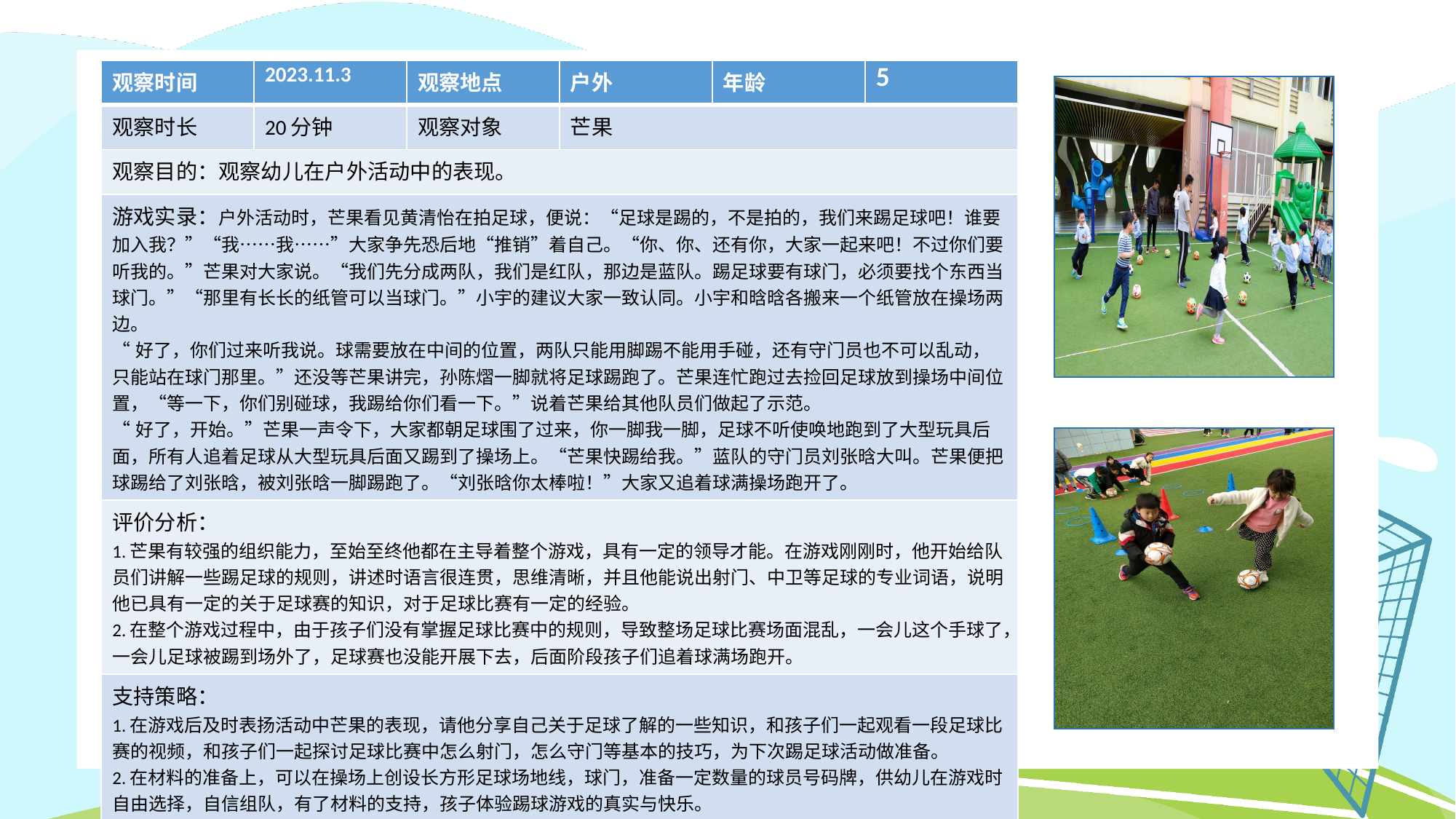

| 观察时间 | 2023.11.3 | 观察地点 | 户外 | 年龄 | 5 |
| --- | --- | --- | --- | --- | --- |
| 观察时长 | 20分钟 | 观察对象 | 芒果 |  |  |
| 观察目的：观察幼儿在户外活动中的表现。 |  |  |  |  |  |
| 游戏实录：户外活动时，芒果看见黄清怡在拍足球，便说：“足球是踢的，不是拍的，我们来踢足球吧！谁要加入我？”“我……我……”大家争先恐后地“推销”着自己。“你、你、还有你，大家一起来吧！不过你们要听我的。”芒果对大家说。“我们先分成两队，我们是红队，那边是蓝队。踢足球要有球门，必须要找个东西当球门。”“那里有长长的纸管可以当球门。”小宇的建议大家一致认同。小宇和晗晗各搬来一个纸管放在操场两边。 “好了，你们过来听我说。球需要放在中间的位置，两队只能用脚踢不能用手碰，还有守门员也不可以乱动，只能站在球门那里。”还没等芒果讲完，孙陈熠一脚就将足球踢跑了。芒果连忙跑过去捡回足球放到操场中间位置，“等一下，你们别碰球，我踢给你们看一下。”说着芒果给其他队员们做起了示范。 “好了，开始。”芒果一声令下，大家都朝足球围了过来，你一脚我一脚，足球不听使唤地跑到了大型玩具后面，所有人追着足球从大型玩具后面又踢到了操场上。“芒果快踢给我。”蓝队的守门员刘张晗大叫。芒果便把球踢给了刘张晗，被刘张晗一脚踢跑了。“刘张晗你太棒啦！”大家又追着球满操场跑开了。 |  |  |  |  |  |
| 评价分析： 1.芒果有较强的组织能力，至始至终他都在主导着整个游戏，具有一定的领导才能。在游戏刚刚时，他开始给队员们讲解一些踢足球的规则，讲述时语言很连贯，思维清晰，并且他能说出射门、中卫等足球的专业词语，说明他已具有一定的关于足球赛的知识，对于足球比赛有一定的经验。 2.在整个游戏过程中，由于孩子们没有掌握足球比赛中的规则，导致整场足球比赛场面混乱，一会儿这个手球了，一会儿足球被踢到场外了，足球赛也没能开展下去，后面阶段孩子们追着球满场跑开。 |  |  |  |  |  |
| 支持策略： 1.在游戏后及时表扬活动中芒果的表现，请他分享自己关于足球了解的一些知识，和孩子们一起观看一段足球比赛的视频，和孩子们一起探讨足球比赛中怎么射门，怎么守门等基本的技巧，为下次踢足球活动做准备。 2.在材料的准备上，可以在操场上创设长方形足球场地线，球门，准备一定数量的球员号码牌，供幼儿在游戏时自由选择，自信组队，有了材料的支持，孩子体验踢球游戏的真实与快乐。 3.每次足球赛，孩子自主担任不同的角色，裁判、球员、记分员等 ，熟悉足球比赛的人员，知道每个人员该做什么。 |  |  |  |  |  |